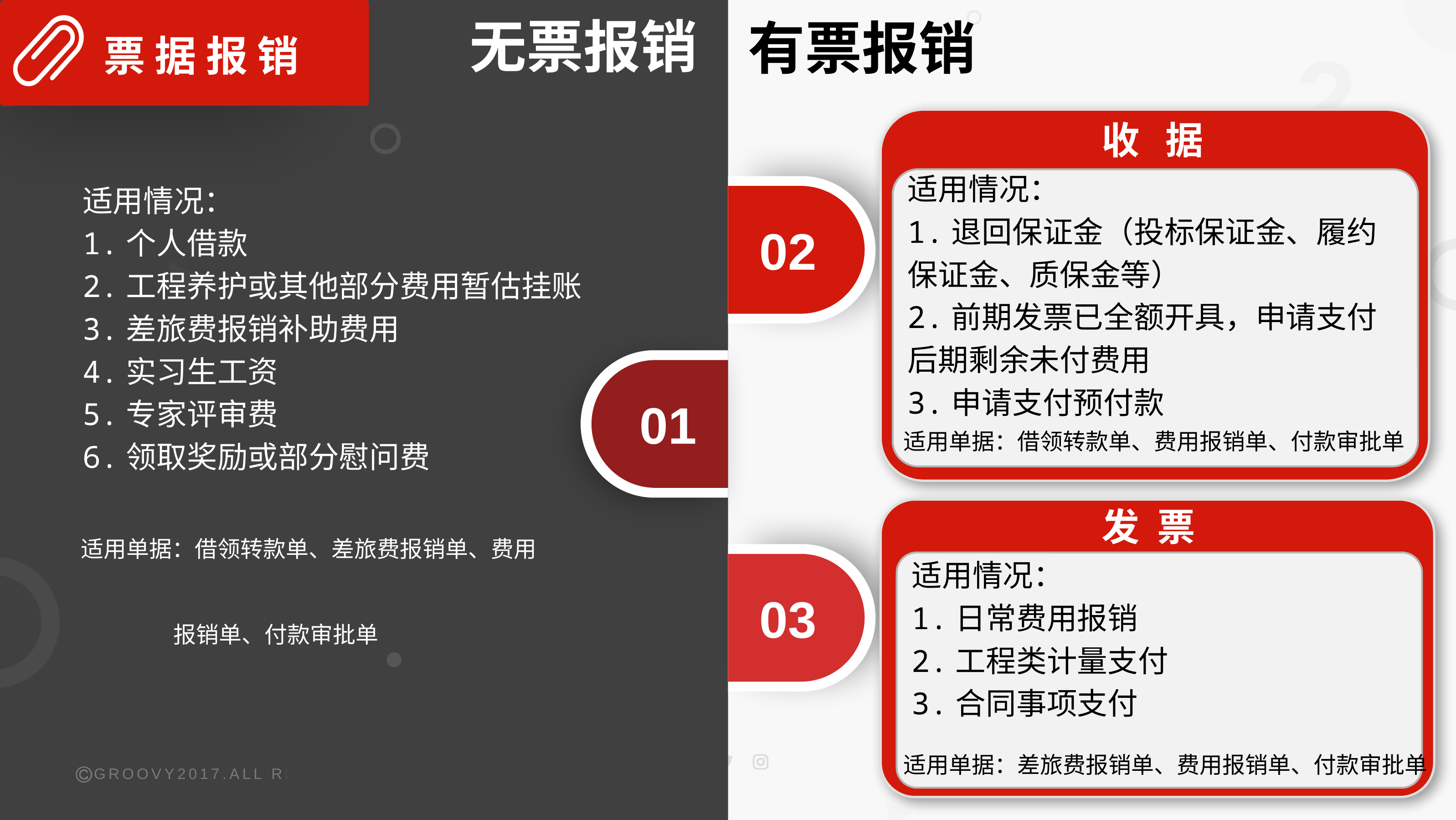

票 据 报 销
无票报销
有票报销

收   据

e7d195523061f1c08d347f6bf0421bdacd46f3c1815d51b81E1CE79090F8942429A56C6AE2B3163BABA1A3FCE285BEC4FF43A5085572A94AD2C0A17AE448F24FA68DD62479D8C0666FEB6710638384D2F47D54AD7F2B38C31C3B99B76A89660301726A9D05E3076D994655C875AFB6398CC990E92458F1723353D8B77001E359D0255144837ABB732F92F6F6B54F9D7E
适用情况：
1.退回保证金（投标保证金、履约保证金、质保金等）
2.前期发票已全额开具，申请支付后期剩余未付费用
3.申请支付预付款

02
适用情况：
1.个人借款
2.工程养护或其他部分费用暂估挂账
3.差旅费报销补助费用
4.实习生工资
5.专家评审费
6.领取奖励或部分慰问费

01
适用单据：借领转款单、费用报销单、付款审批单

发  票
适用单据：借领转款单、差旅费报销单、费用
                 报销单、付款审批单

03

适用情况：
1.日常费用报销
2.工程类计量支付
3.合同事项支付

适用单据：差旅费报销单、费用报销单、付款审批单
GROOVY2017.ALL RIGHTS